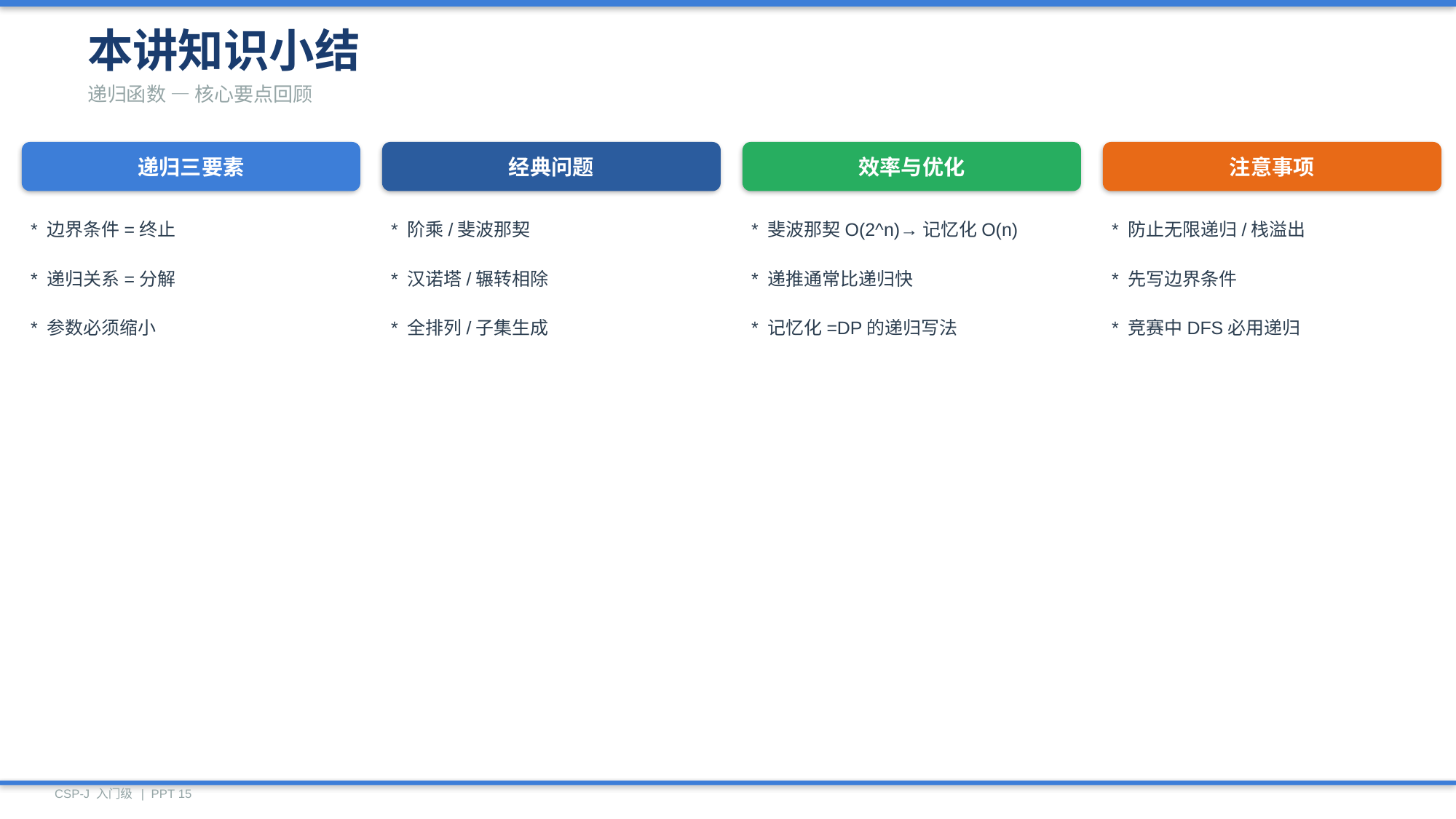

本讲知识小结
递归函数 — 核心要点回顾
递归三要素
经典问题
效率与优化
注意事项
* 边界条件=终止
* 阶乘/斐波那契
* 斐波那契O(2^n)→记忆化O(n)
* 防止无限递归/栈溢出
* 递归关系=分解
* 汉诺塔/辗转相除
* 递推通常比递归快
* 先写边界条件
* 参数必须缩小
* 全排列/子集生成
* 记忆化=DP的递归写法
* 竞赛中DFS必用递归

CSP-J 入门级  |  PPT 15